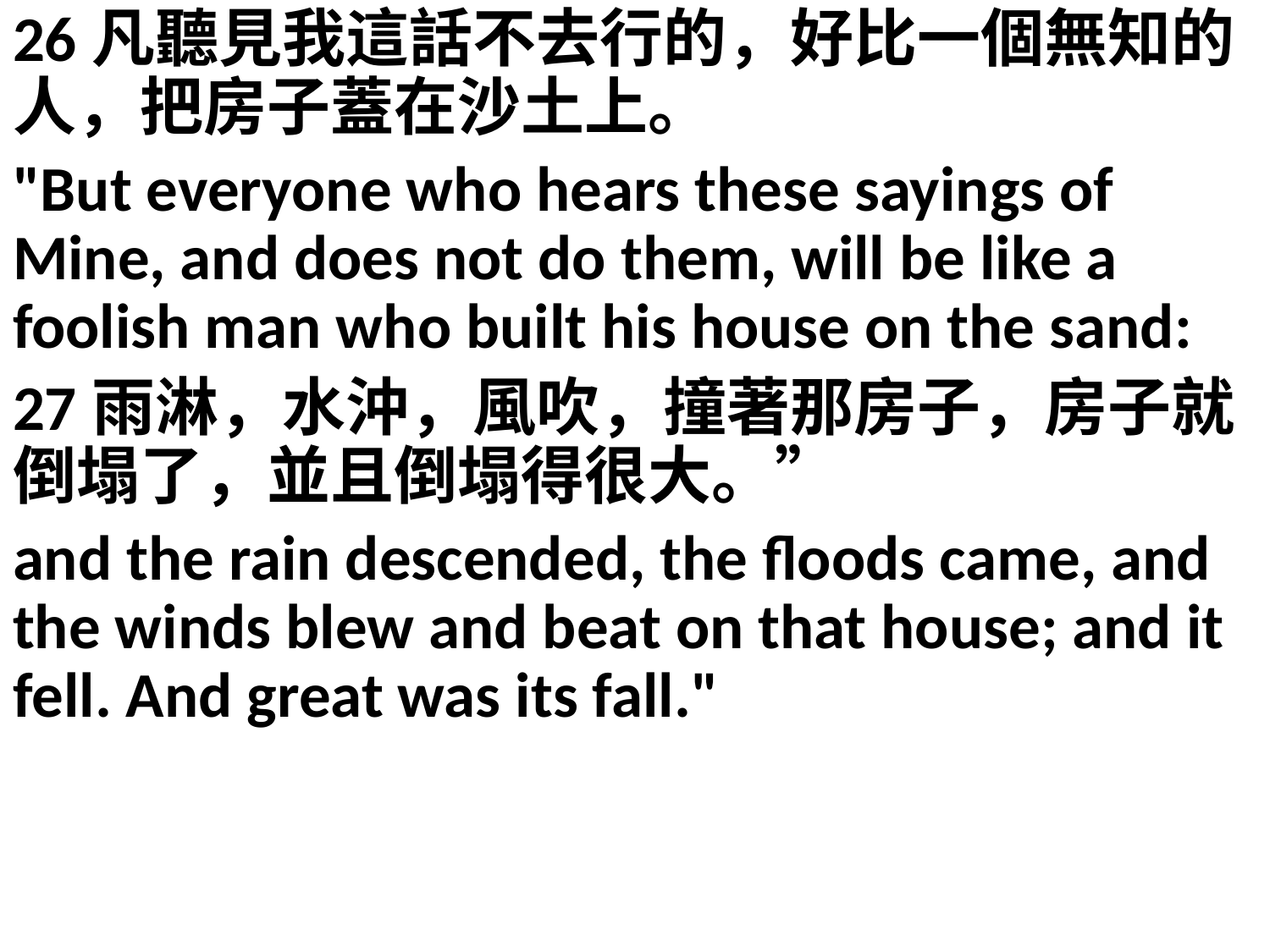

26凡聽見我這話不去行的，好比一個無知的人，把房子蓋在沙土上。
"But everyone who hears these sayings of Mine, and does not do them, will be like a foolish man who built his house on the sand:
27雨淋，水沖，風吹，撞著那房子，房子就倒塌了，並且倒塌得很大。”
and the rain descended, the floods came, and the winds blew and beat on that house; and it fell. And great was its fall."